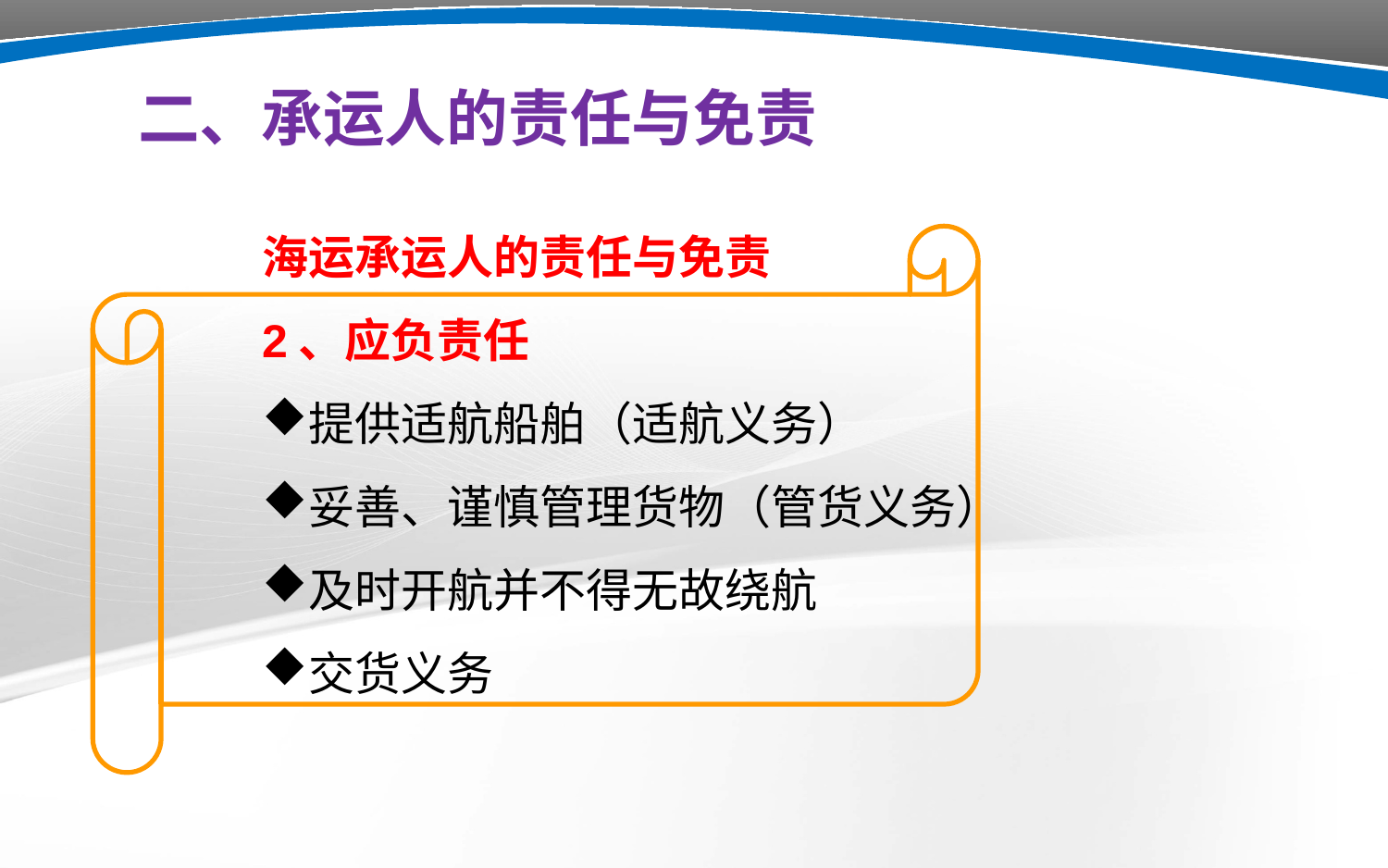

二、承运人的责任与免责
海运承运人的责任与免责
2、应负责任
提供适航船舶（适航义务）
妥善、谨慎管理货物（管货义务）
及时开航并不得无故绕航
交货义务